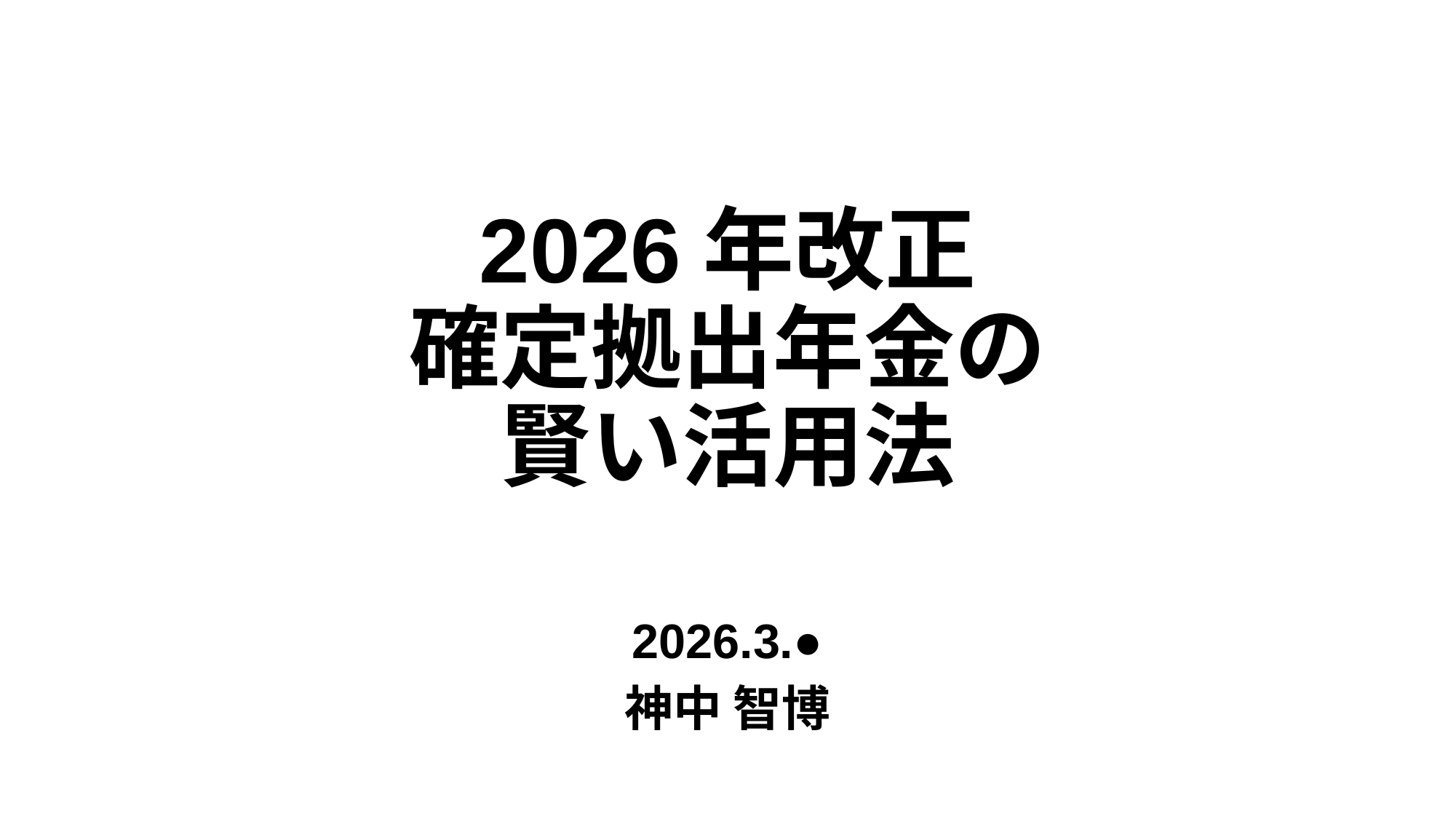

# 2026年改正 確定拠出年金の 賢い活用法
2026.3.●
神中 智博